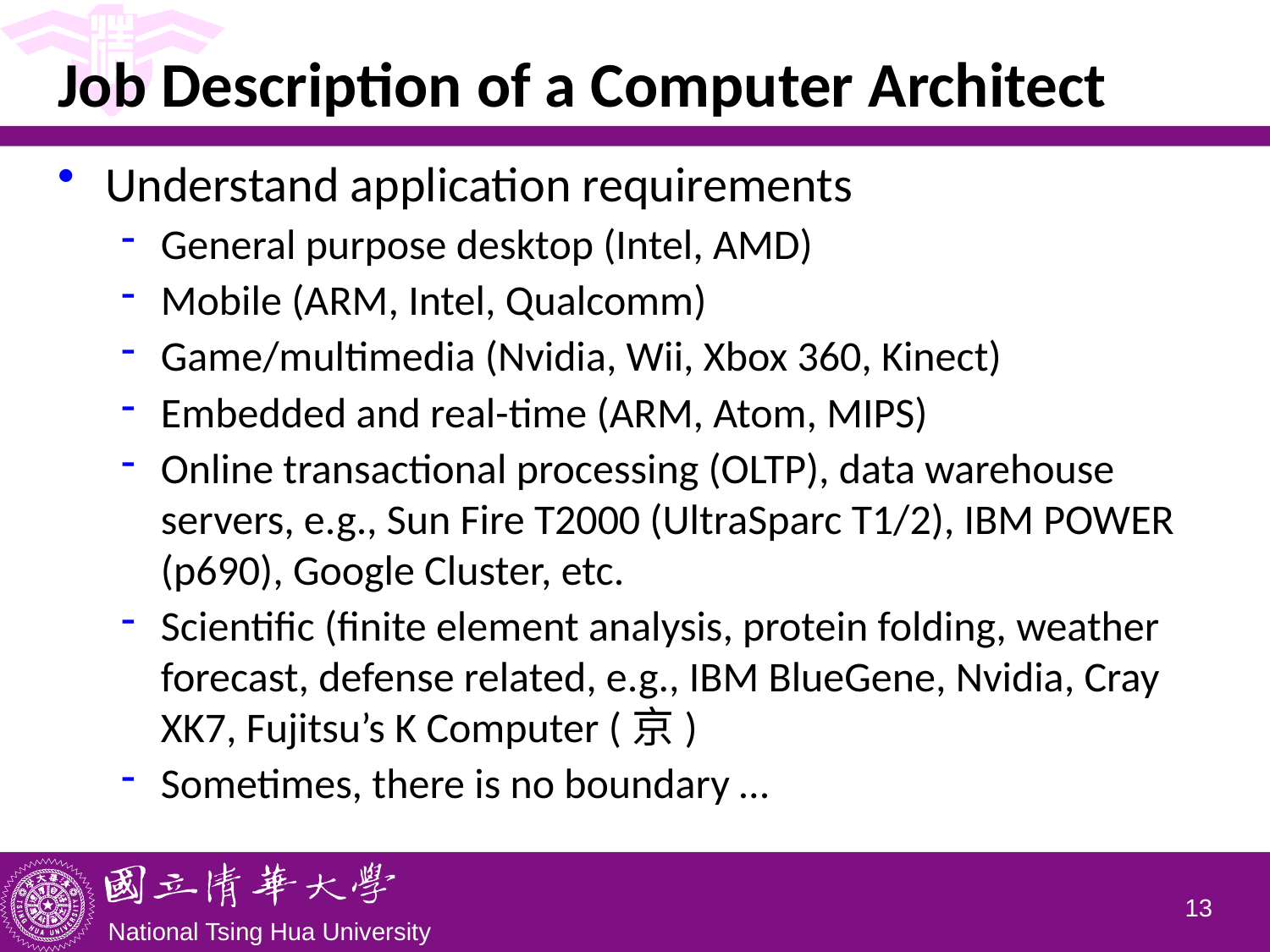

# Job Description of a Computer Architect
Understand application requirements
General purpose desktop (Intel, AMD)
Mobile (ARM, Intel, Qualcomm)
Game/multimedia (Nvidia, Wii, Xbox 360, Kinect)
Embedded and real-time (ARM, Atom, MIPS)
Online transactional processing (OLTP), data warehouse servers, e.g., Sun Fire T2000 (UltraSparc T1/2), IBM POWER (p690), Google Cluster, etc.
Scientific (finite element analysis, protein folding, weather forecast, defense related, e.g., IBM BlueGene, Nvidia, Cray XK7, Fujitsu’s K Computer (京)
Sometimes, there is no boundary …
13